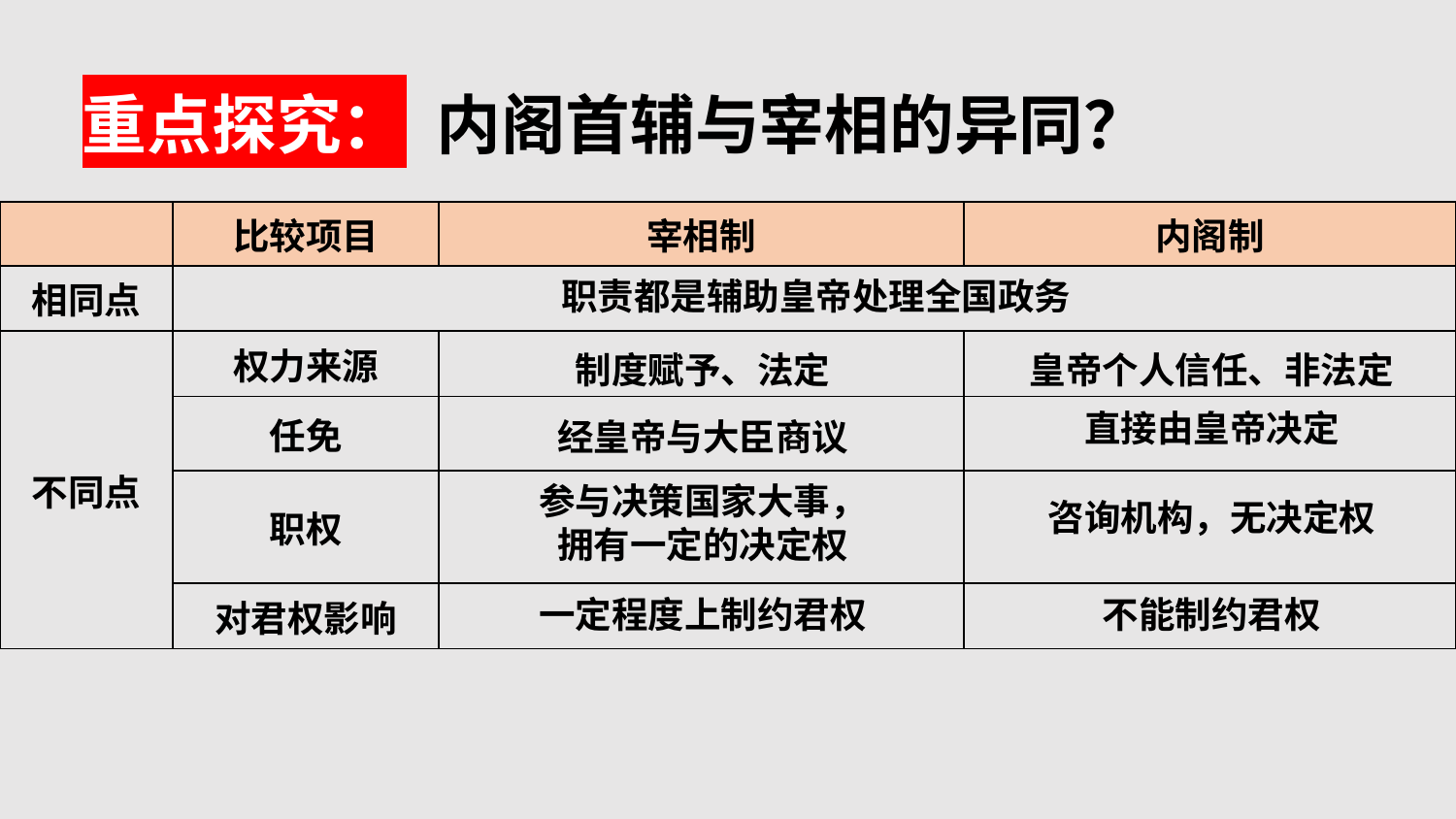

重点探究：  内阁首辅与宰相的异同？
|  | 比较项目 | 宰相制 | 内阁制 |
| --- | --- | --- | --- |
| 相同点 |  |  |  |
| 不同点 | 权力来源 |  |  |
|  | 任免 |  |  |
|  | 职权 |  |  |
|  | 对君权影响 |  |  |
职责都是辅助皇帝处理全国政务
制度赋予、法定
皇帝个人信任、非法定
直接由皇帝决定
经皇帝与大臣商议
参与决策国家大事，
拥有一定的决定权
咨询机构，无决定权
一定程度上制约君权
不能制约君权